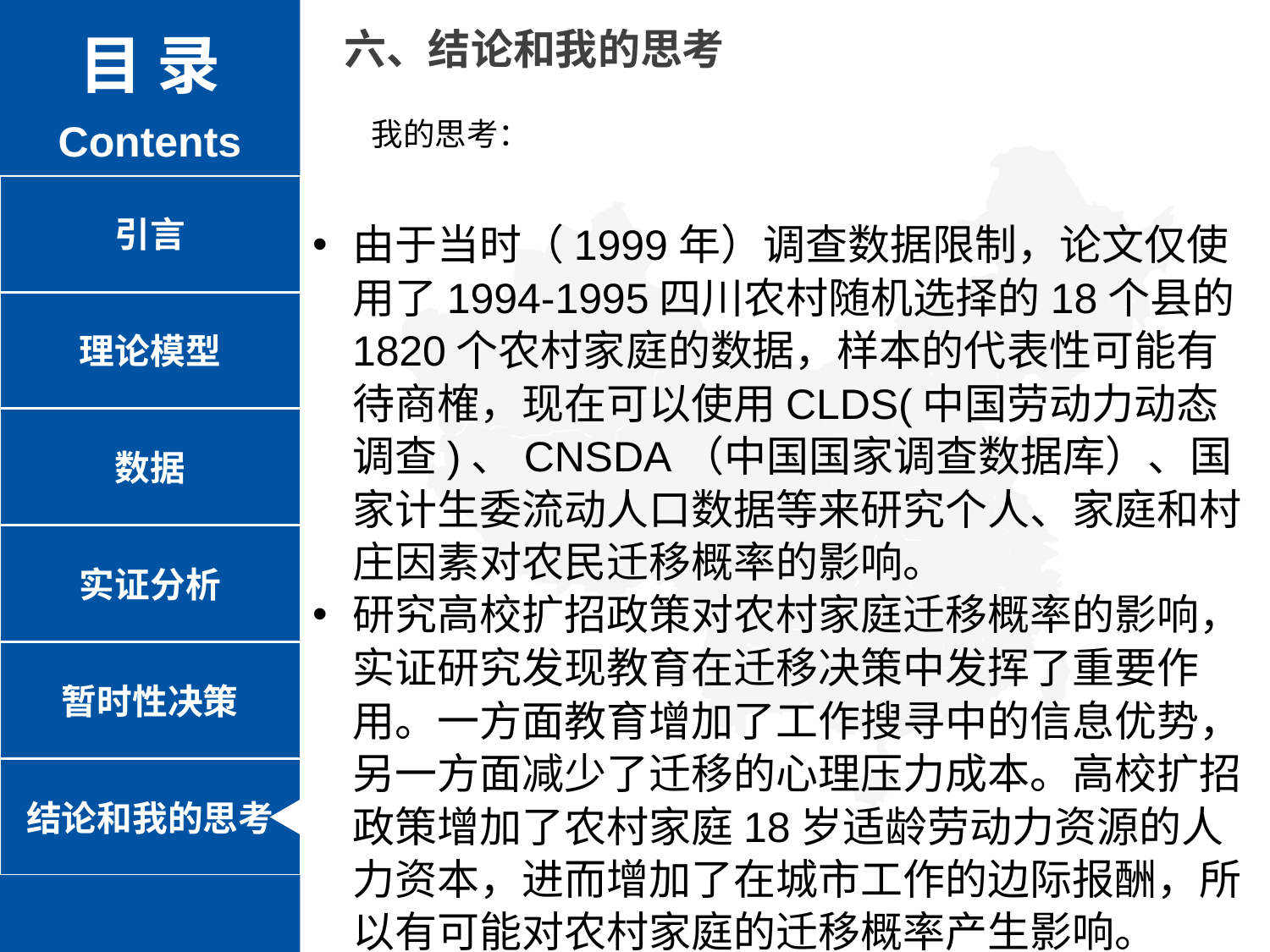

六、结论和我的思考
目 录
Contents
我的思考：

由于当时（1999年）调查数据限制，论文仅使用了1994-1995四川农村随机选择的18个县的1820个农村家庭的数据，样本的代表性可能有待商榷，现在可以使用CLDS(中国劳动力动态调查)、CNSDA（中国国家调查数据库）、国家计生委流动人口数据等来研究个人、家庭和村庄因素对农民迁移概率的影响。
研究高校扩招政策对农村家庭迁移概率的影响，实证研究发现教育在迁移决策中发挥了重要作用。一方面教育增加了工作搜寻中的信息优势，另一方面减少了迁移的心理压力成本。高校扩招政策增加了农村家庭18岁适龄劳动力资源的人力资本，进而增加了在城市工作的边际报酬，所以有可能对农村家庭的迁移概率产生影响。
引言
理论模型
数据
实证分析
暂时性决策
结论和我的思考